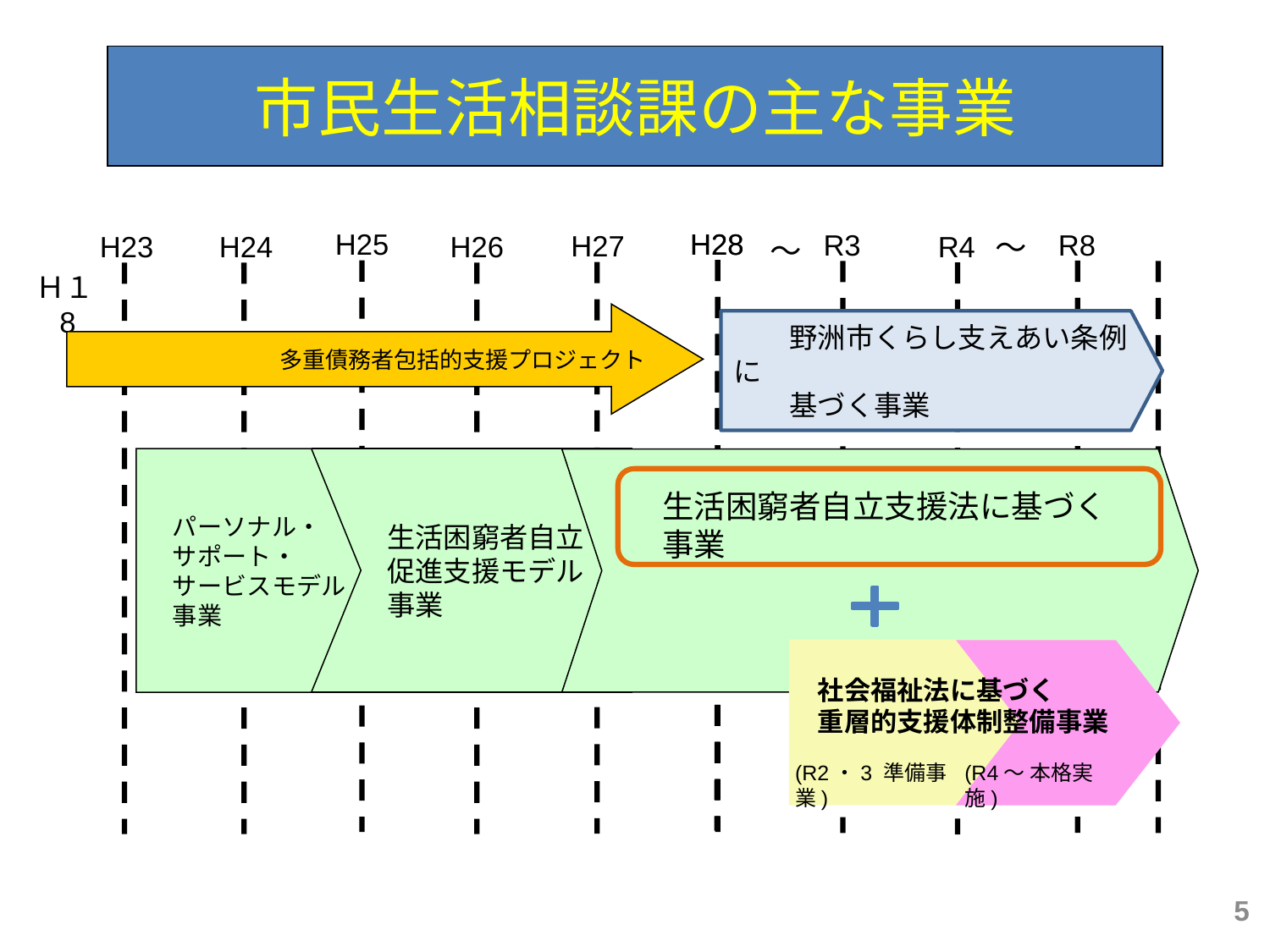

市民生活相談課の主な事業
H28

H28

H25

R8

R3

～
H27

H23

H24

H26

R4

～

Ｈ１8
多重債務者包括的支援プロジェクト
　　野洲市くらし支えあい条例に
　　基づく事業
　パーソナル・
　サポート・
　サービスモデル
　事業
　　 生活困窮者自立
　 　促進支援モデル
　 　事業

　生活困窮者自立支援法に基づく
　事業

社会福祉法に基づく
重層的支援体制整備事業
(R4～ 本格実施)
(R2・3 準備事業)
5